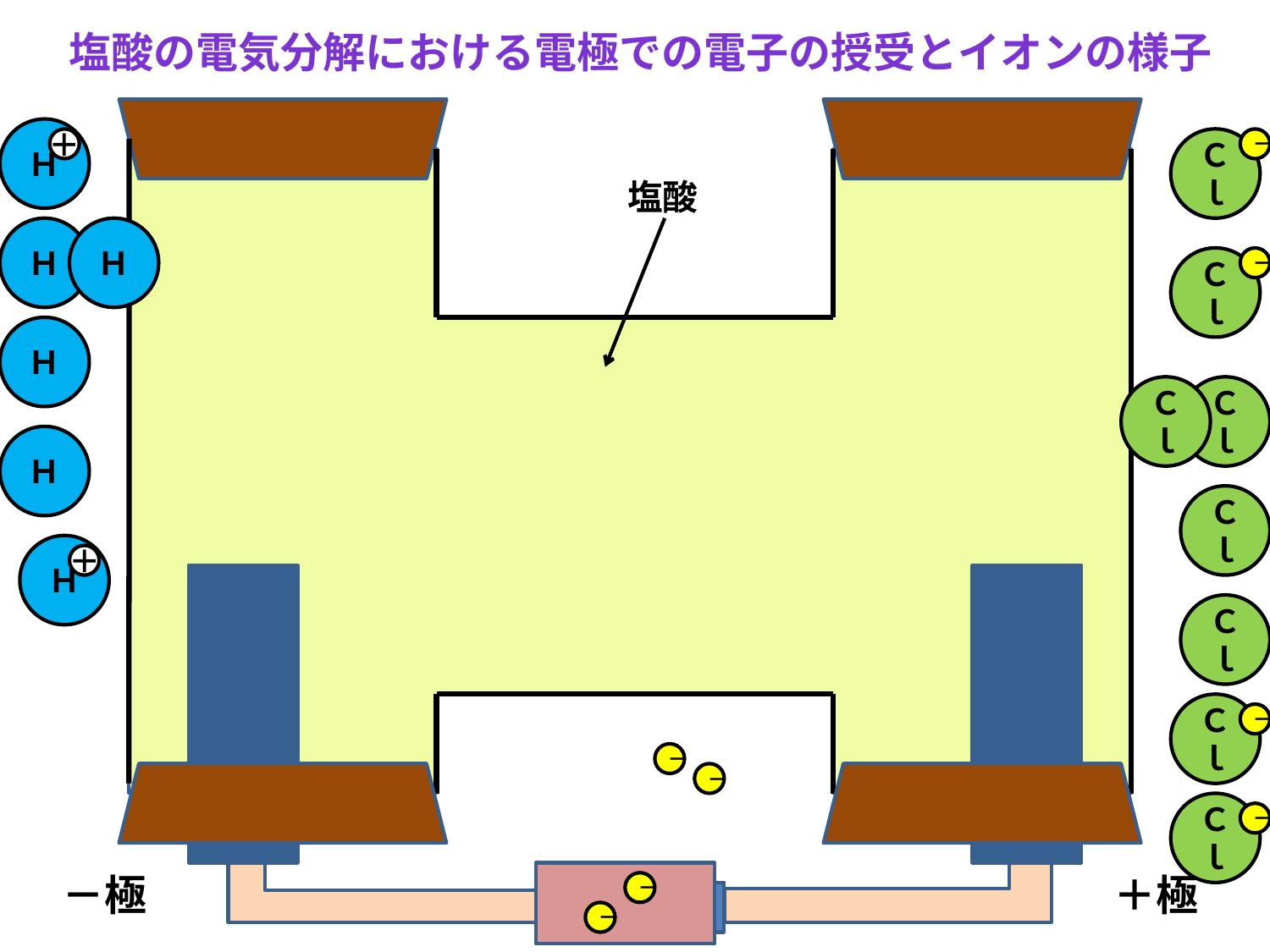

塩酸の電気分解における電極での電子の授受とイオンの様子

Ｈ

＋
Ｃｌ
－

塩酸
Ｈ
Ｈ
Ｃｌ
－
Ｈ
Ｃｌ
Ｃｌ
Ｈ
Ｃｌ
Ｈ

＋

Ｃｌ
Ｃｌ
－
－

－
Ｃｌ
－
－極

＋極
－

－